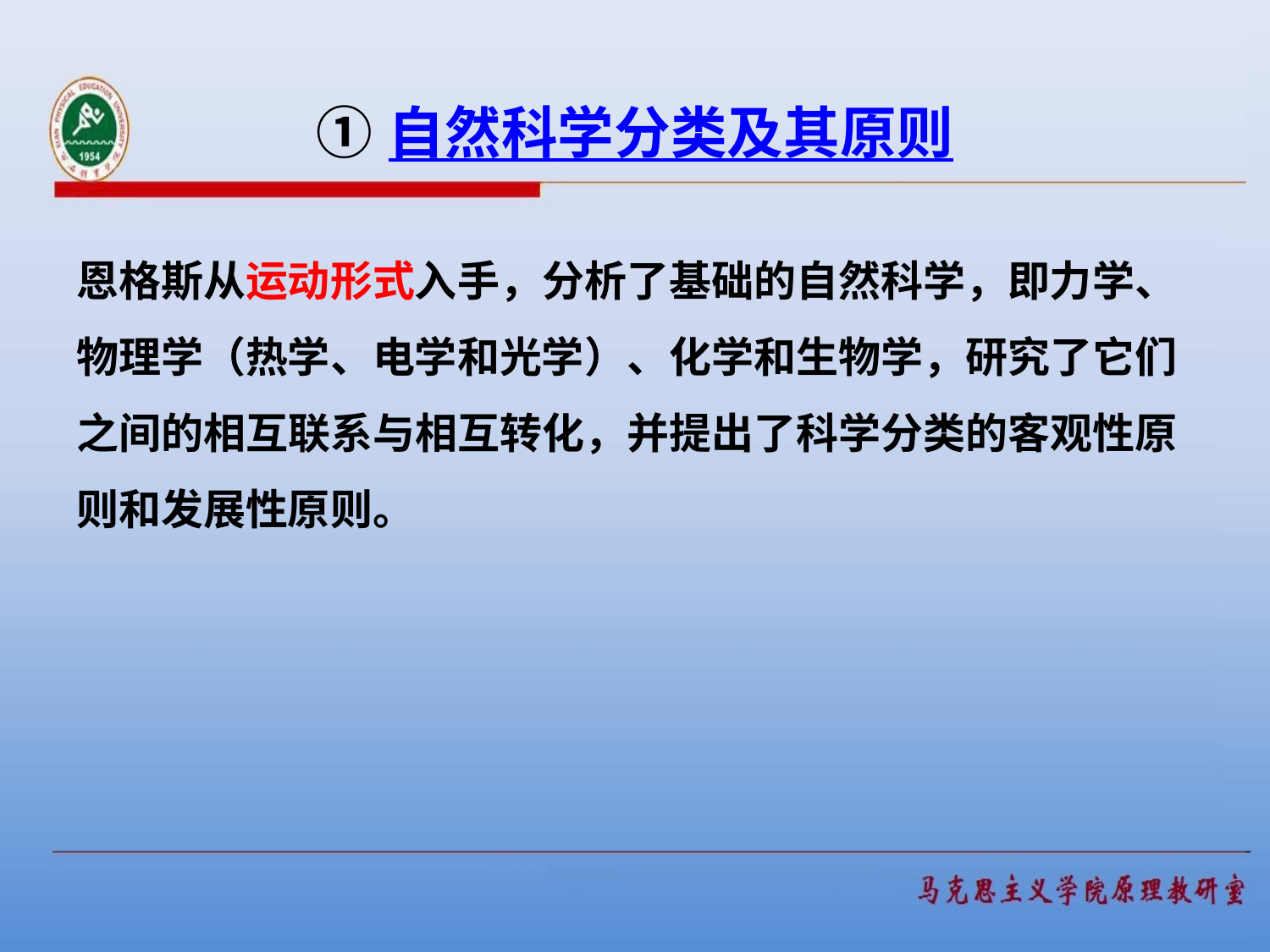

# 自然科学分类及其原则
恩格斯从运动形式入手，分析了基础的自然科学，即力学、物理学（热学、电学和光学）、化学和生物学，研究了它们之间的相互联系与相互转化，并提出了科学分类的客观性原则和发展性原则。